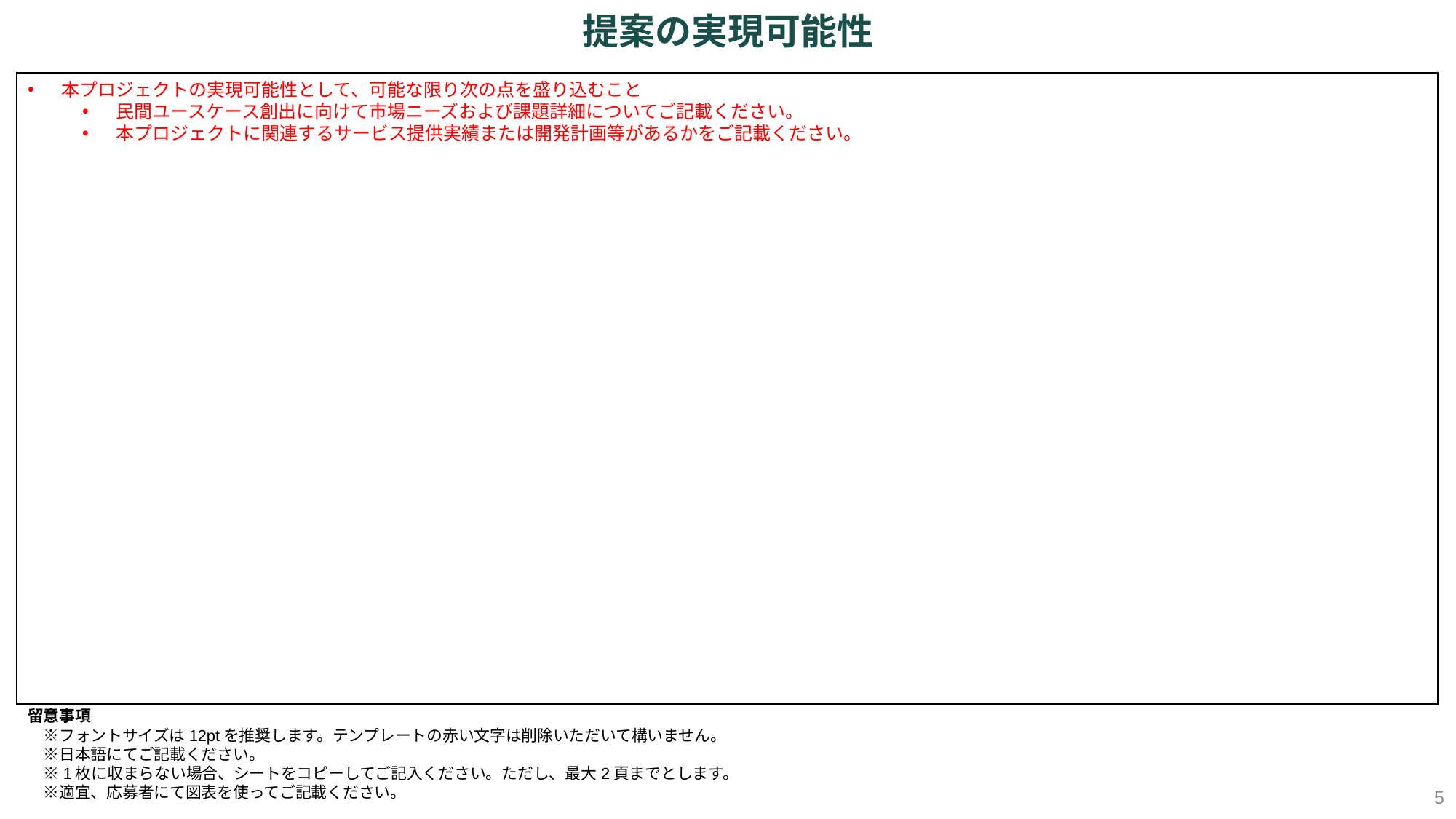

# 提案の実現可能性
本プロジェクトの実現可能性として、可能な限り次の点を盛り込むこと
民間ユースケース創出に向けて市場ニーズおよび課題詳細についてご記載ください。
本プロジェクトに関連するサービス提供実績または開発計画等があるかをご記載ください。
留意事項
　※フォントサイズは12ptを推奨します。テンプレートの赤い文字は削除いただいて構いません。
　※日本語にてご記載ください。
　※1枚に収まらない場合、シートをコピーしてご記入ください。ただし、最大2頁までとします。
　※適宜、応募者にて図表を使ってご記載ください。
5